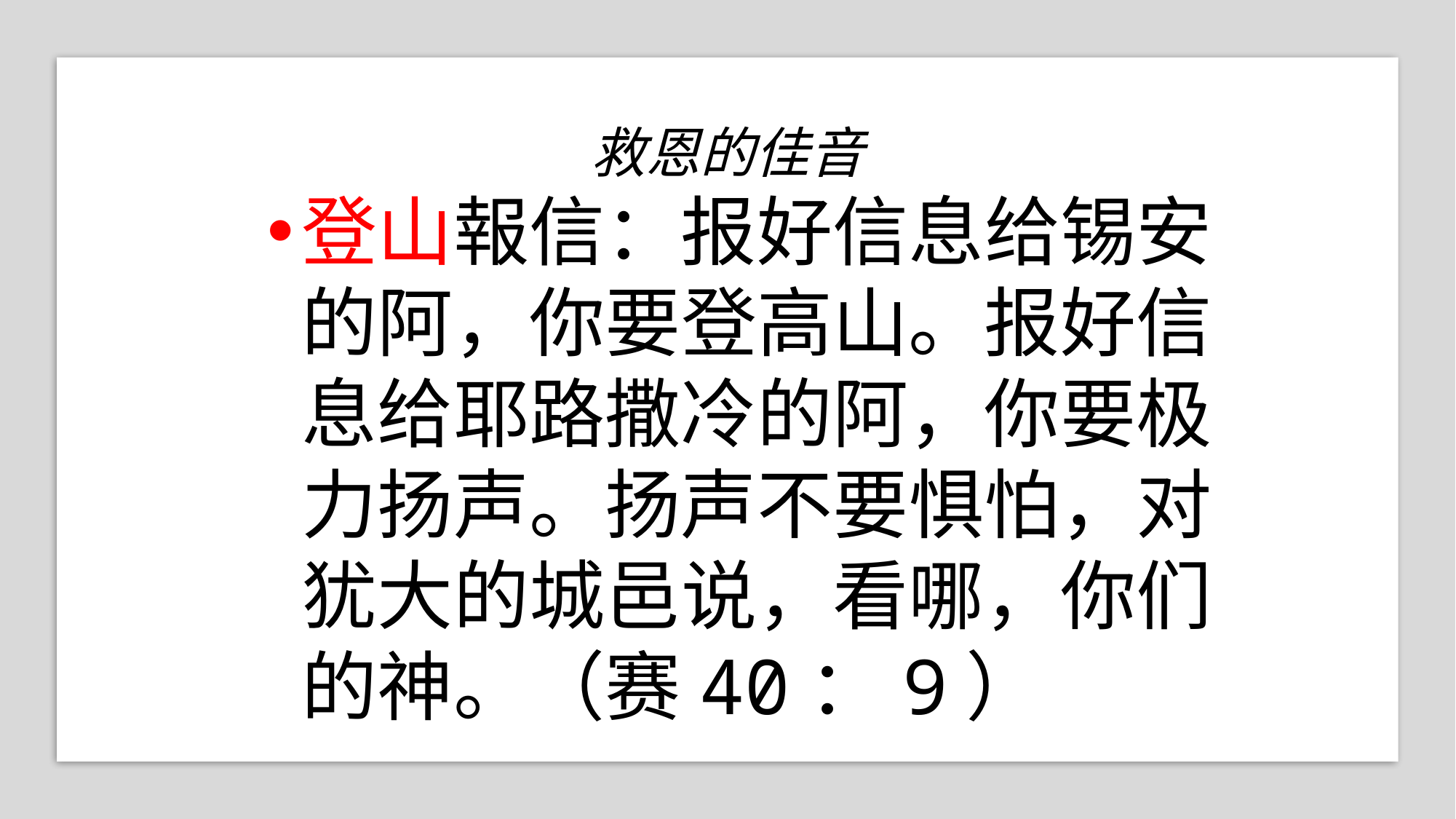

救恩的佳音
登山報信：报好信息给锡安的阿，你要登高山。报好信息给耶路撒冷的阿，你要极力扬声。扬声不要惧怕，对犹大的城邑说，看哪，你们的神。（赛40：9）
29